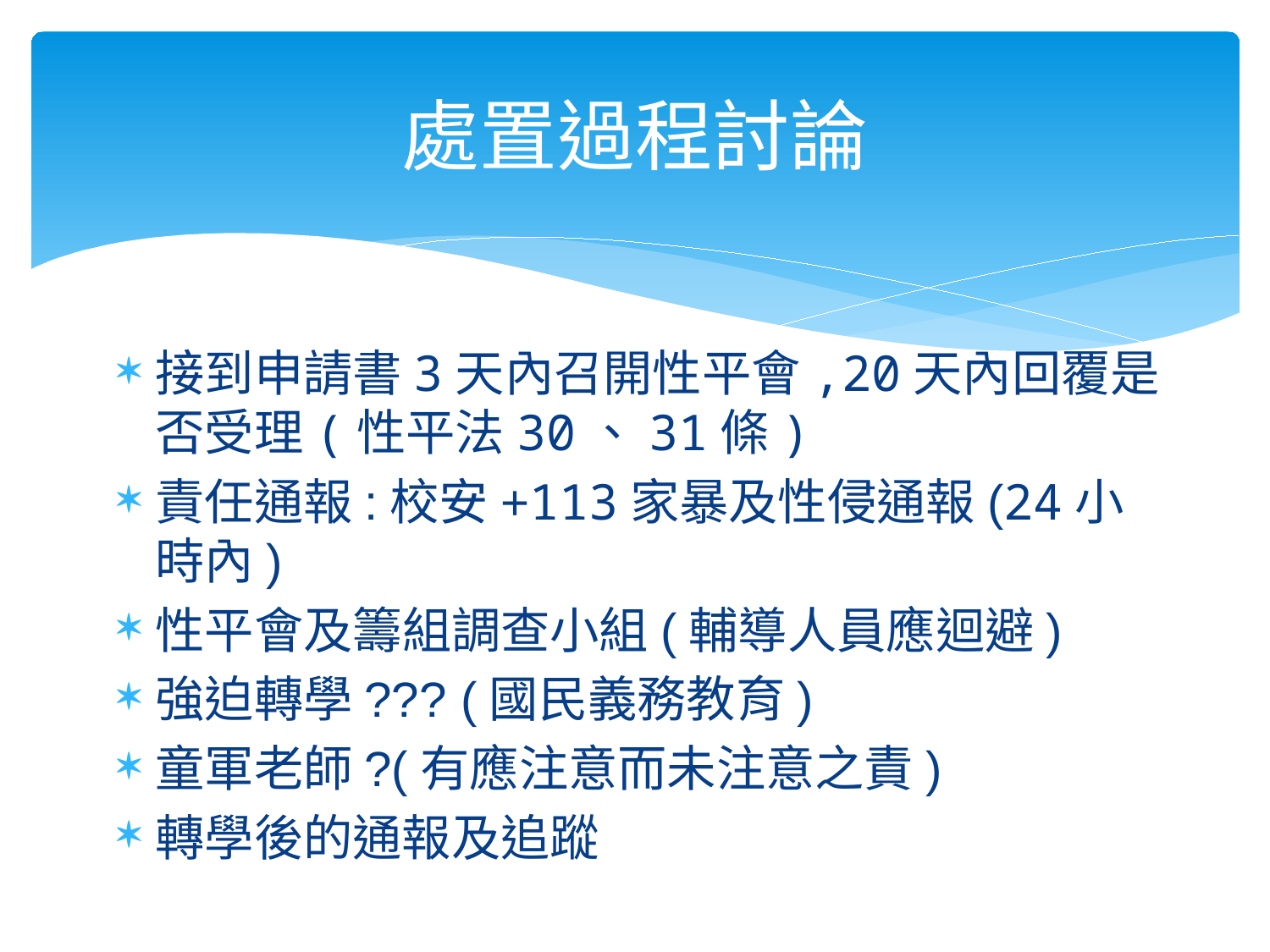

處置過程討論
接到申請書3天內召開性平會,20天內回覆是否受理(性平法30、31條)
責任通報:校安+113家暴及性侵通報(24小時內)
性平會及籌組調查小組(輔導人員應迴避)
強迫轉學??? (國民義務教育)
童軍老師?(有應注意而未注意之責)
轉學後的通報及追蹤